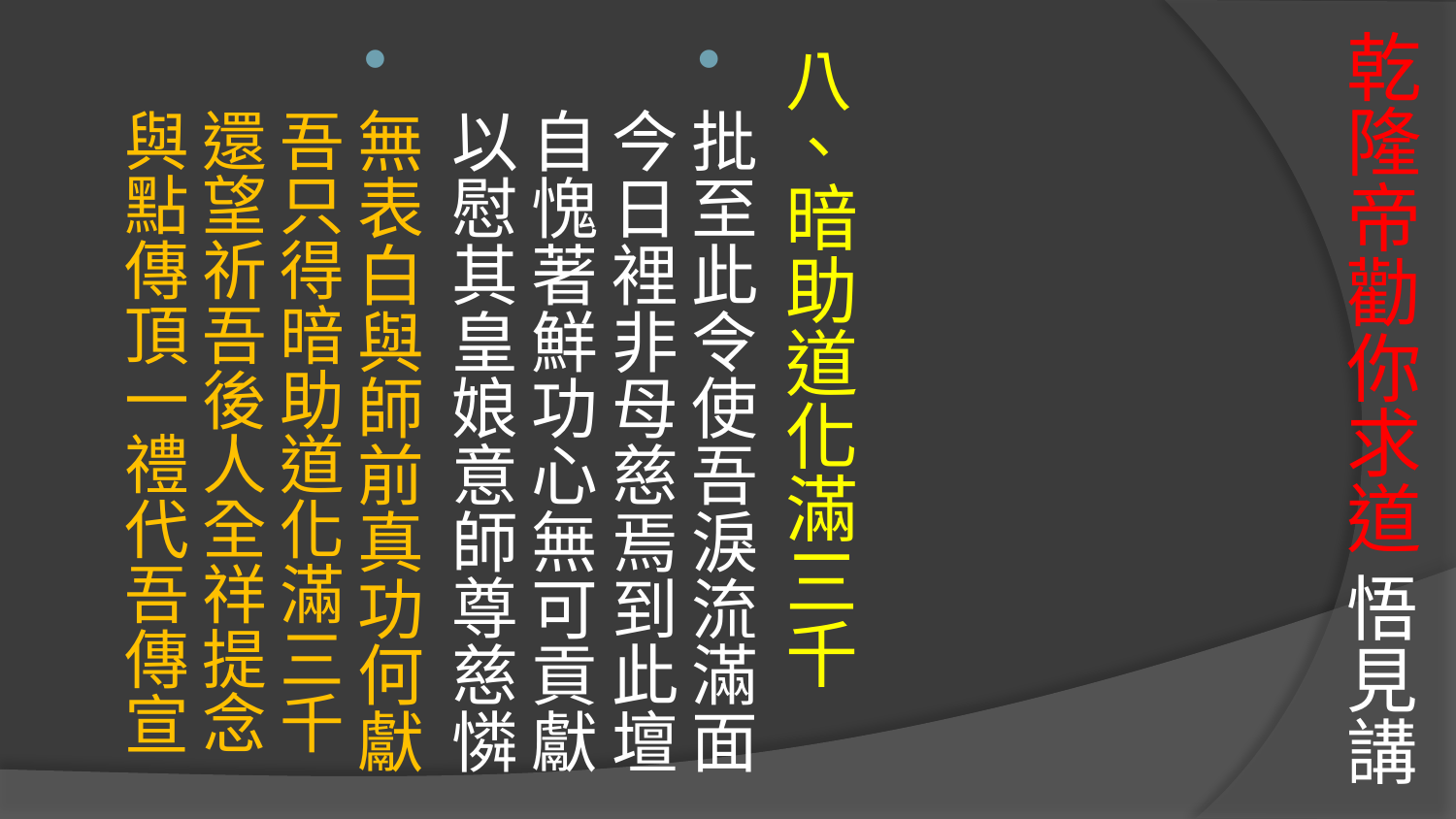

# 乾隆帝勸你求道 悟見講
八、暗助道化滿三千
批至此令使吾淚流滿面今日裡非母慈焉到此壇
自愧著鮮功心無可貢獻
以慰其皇娘意師尊慈憐
無表白與師前真功何獻吾只得暗助道化滿三千
還望祈吾後人全祥提念
與點傳頂一禮代吾傳宣